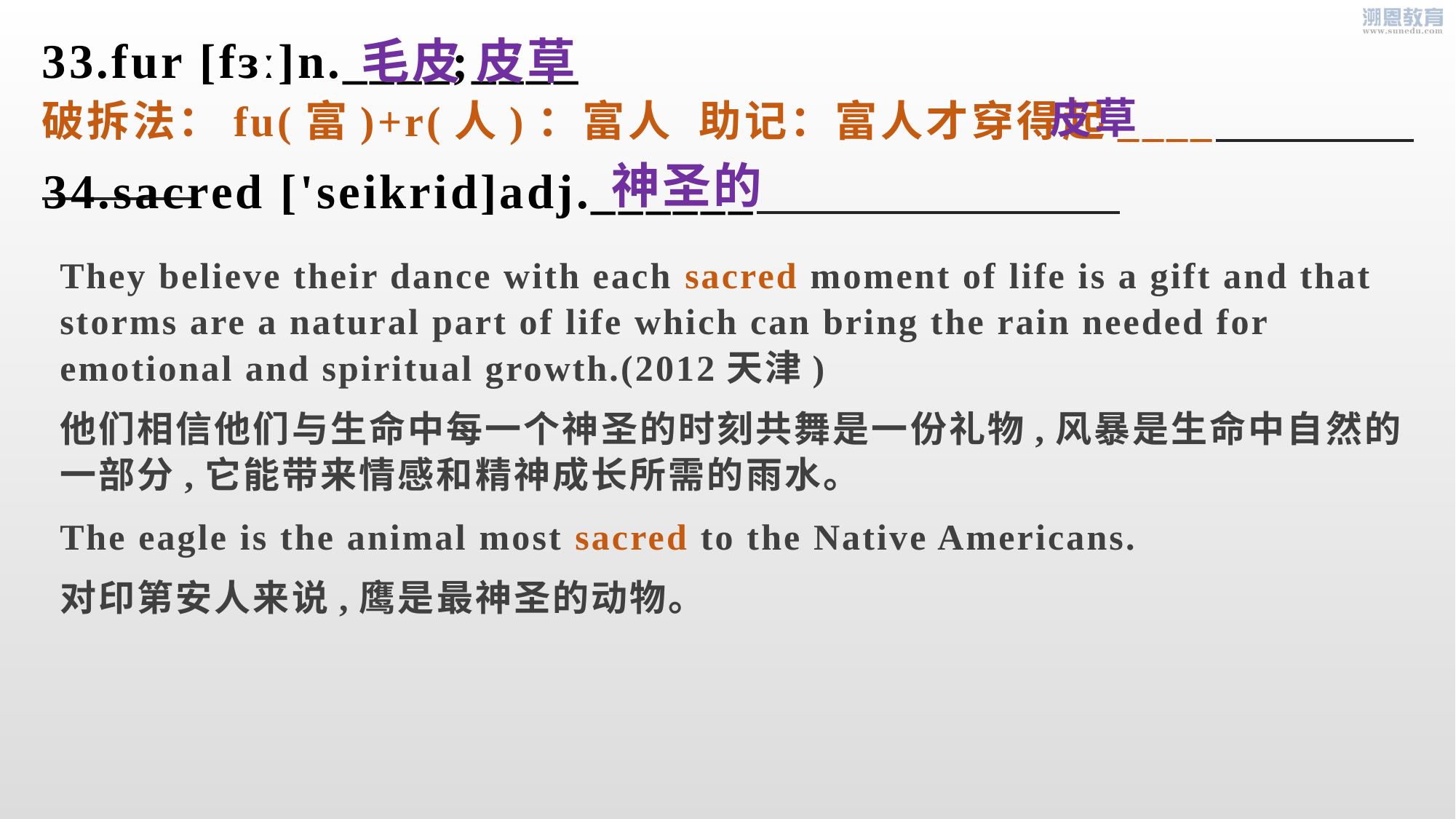

毛皮 皮草
33.fur [fɜː]n.____;____
破拆法：fu(富)+r(人)：富人  助记：富人才穿得起____
_
皮草
 神圣的
34.sacred ['seikrid]adj.______
_

They believe their dance with each sacred moment of life is a gift and that storms are a natural part of life which can bring the rain needed for emotional and spiritual growth.(2012天津)
他们相信他们与生命中每一个神圣的时刻共舞是一份礼物,风暴是生命中自然的一部分,它能带来情感和精神成长所需的雨水。
The eagle is the animal most sacred to the Native Americans.
对印第安人来说,鹰是最神圣的动物。